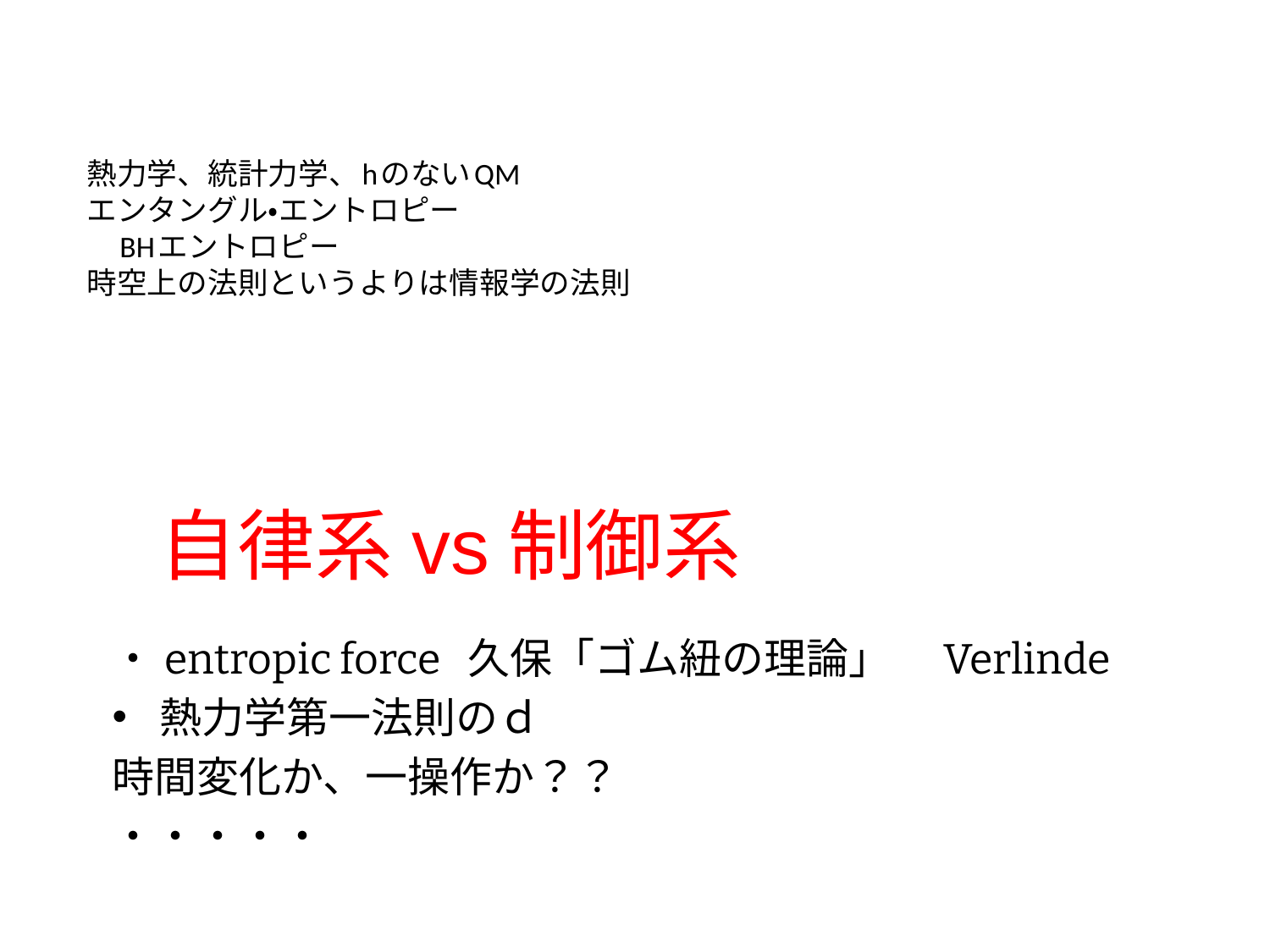

# 熱力学、統計力学、hのないQM エンタングル・エントロピー 　BHエントロピー 時空上の法則というよりは情報学の法則
自律系vs制御系

・entropic force  久保「ゴム紐の理論」　Verlinde
熱力学第一法則のｄ
時間変化か、一操作か？？
・・・・・